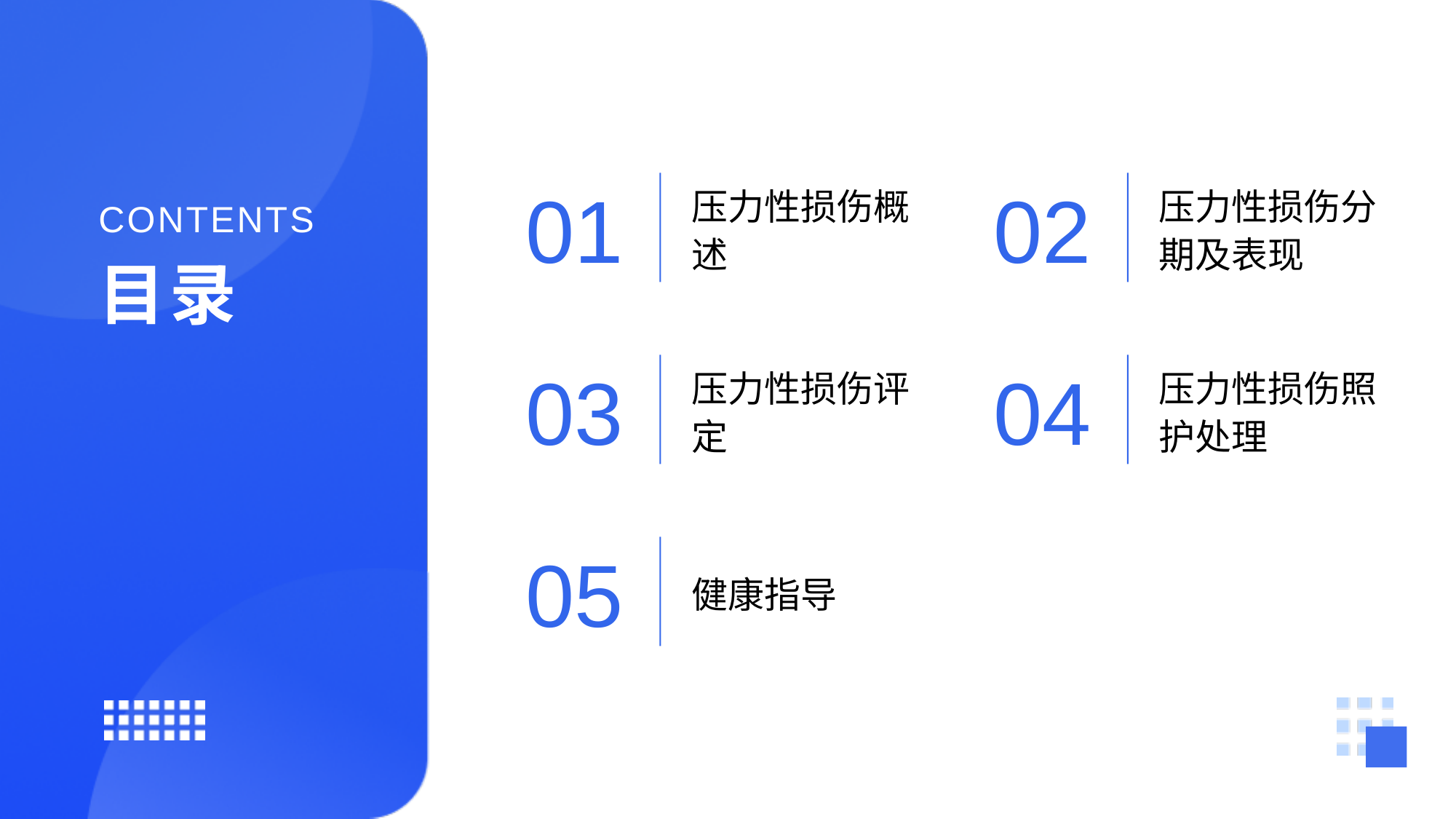

01
02

压力性损伤概述

压力性损伤分期及表现
03
04

压力性损伤评定

压力性损伤照护处理
05

健康指导
CONTENTS
目录